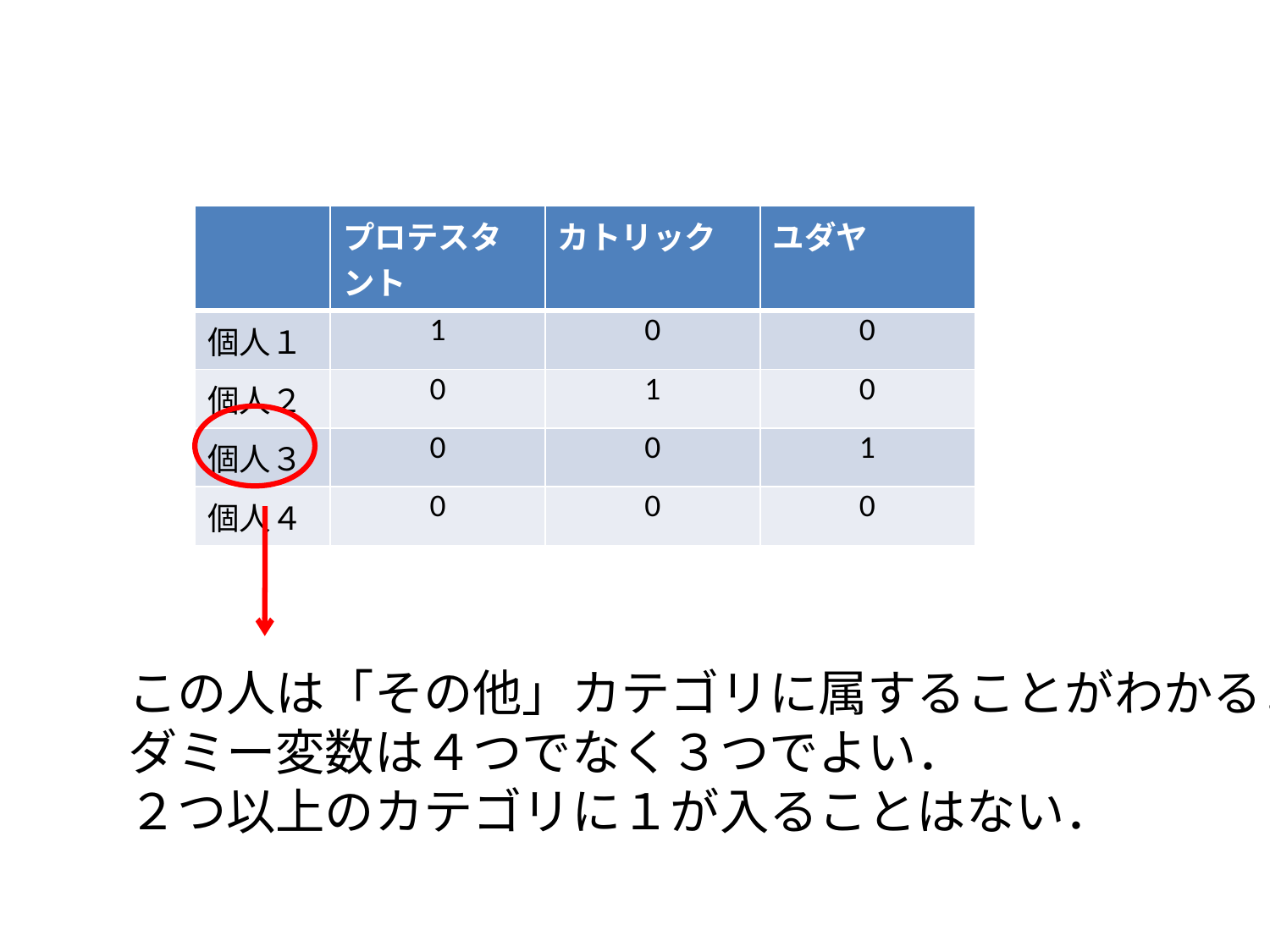

#
|  | プロテスタント | カトリック | ユダヤ |
| --- | --- | --- | --- |
| 個人１ | 1 | 0 | 0 |
| 個人２ | 0 | 1 | 0 |
| 個人３ | 0 | 0 | 1 |
| 個人４ | 0 | 0 | 0 |

この人は「その他」カテゴリに属することがわかる．
ダミー変数は４つでなく３つでよい．
２つ以上のカテゴリに１が入ることはない．